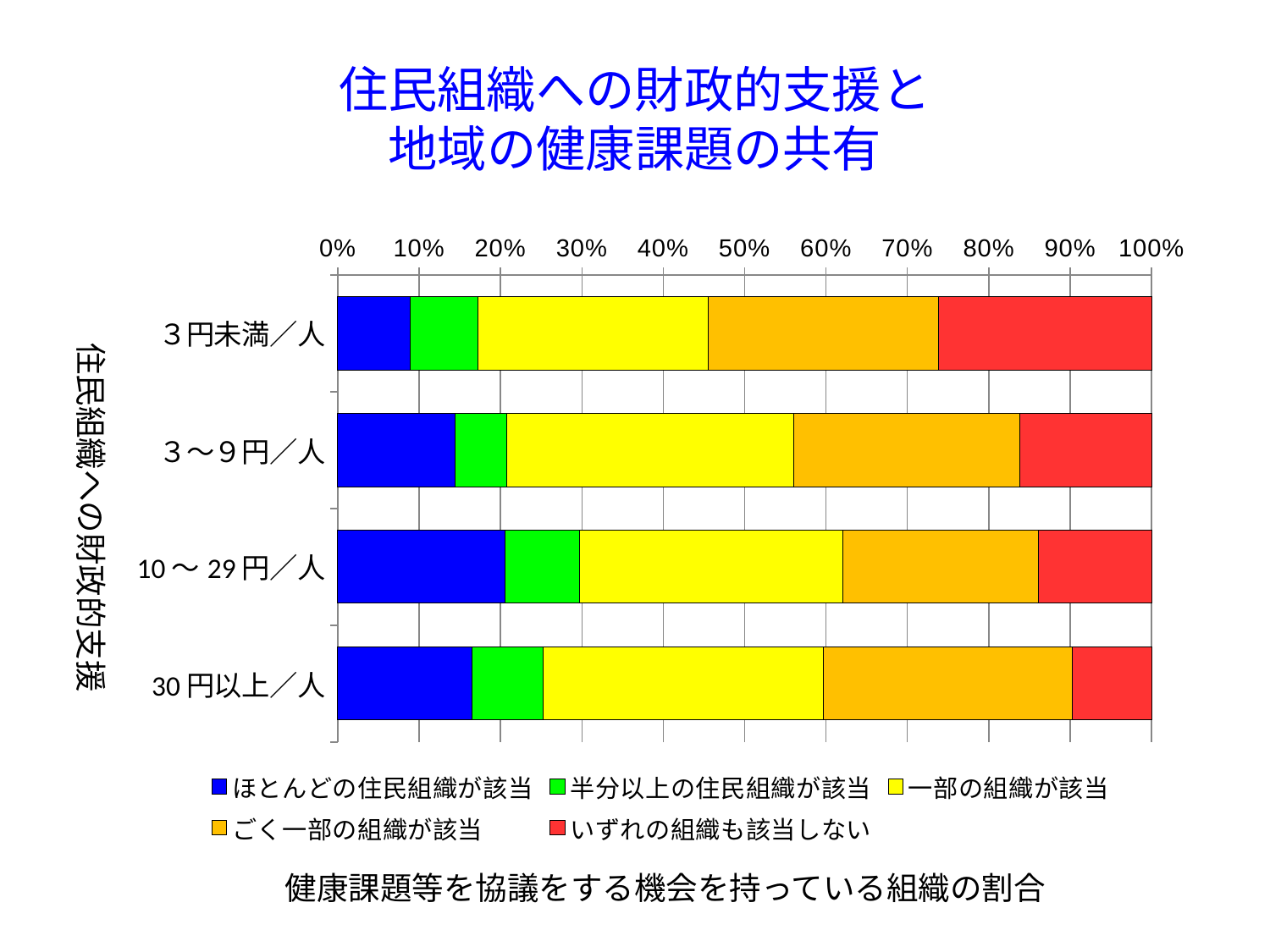

# 住民組織への財政的支援と 地域の健康課題の共有

### Chart

| Category | ほとんどの住民組織が該当 | 半分以上の住民組織が該当 | 一部の組織が該当 | ごく一部の組織が該当 | いずれの組織も該当しない |
|---|---|---|---|---|---|
| ３円未満／人 | 17.0 | 16.0 | 54.0 | 54.0 | 50.0 |
| ３～９円／人 | 25.0 | 11.0 | 61.0 | 48.0 | 28.0 |
| 10～29円／人 | 40.0 | 18.0 | 63.0 | 47.0 | 27.0 |
| 30円以上／人 | 34.0 | 18.0 | 71.0 | 63.0 | 20.0 |
住民組織への財政的支援
健康課題等を協議をする機会を持っている組織の割合